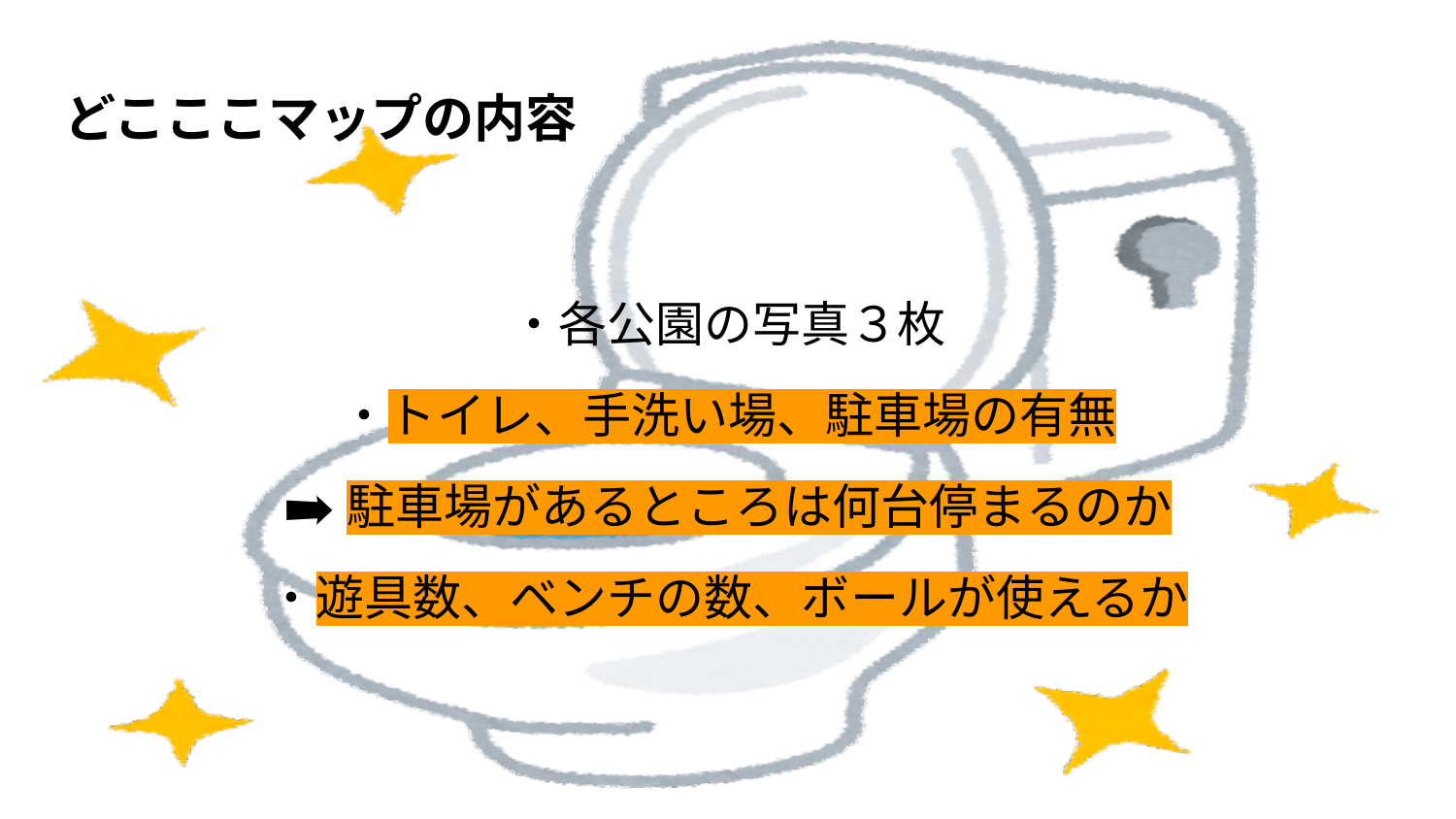

# どこここマップの内容
・各公園の写真３枚
・トイレ、手洗い場、駐車場の有無
➡駐車場があるところは何台停まるのか
・遊具数、ベンチの数、ボールが使えるか